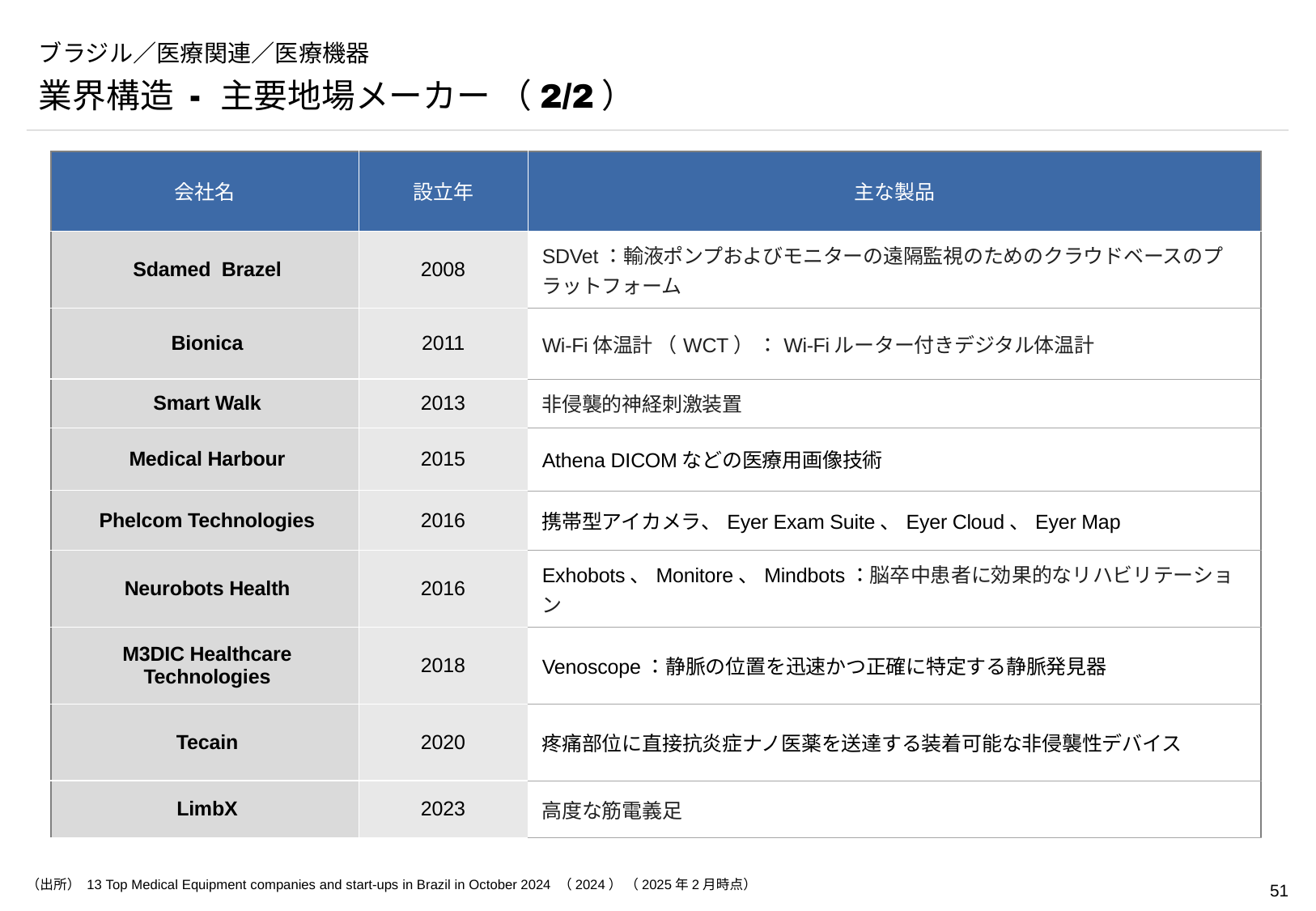

# ブラジル／医療関連／医療機器
業界構造 - 主要地場メーカー （2/2）
| 会社名 | 設立年 | 主な製品 |
| --- | --- | --- |
| Sdamed Brazel | 2008 | SDVet：輸液ポンプおよびモニターの遠隔監視のためのクラウドベースのプラットフォーム |
| Bionica | 2011 | Wi-Fi体温計 （WCT） ：Wi-Fiルーター付きデジタル体温計 |
| Smart Walk | 2013 | 非侵襲的神経刺激装置 |
| Medical Harbour | 2015 | Athena DICOMなどの医療用画像技術 |
| Phelcom Technologies | 2016 | 携帯型アイカメラ、Eyer Exam Suite、Eyer Cloud、Eyer Map |
| Neurobots Health | 2016 | Exhobots、Monitore、Mindbots：脳卒中患者に効果的なリハビリテーション |
| M3DIC Healthcare Technologies | 2018 | Venoscope：静脈の位置を迅速かつ正確に特定する静脈発見器 |
| Tecain | 2020 | 疼痛部位に直接抗炎症ナノ医薬を送達する装着可能な非侵襲性デバイス |
| LimbX | 2023 | 高度な筋電義足 |
（出所） 13 Top Medical Equipment companies and start-ups in Brazil in October 2024 （2024） （2025年2月時点）